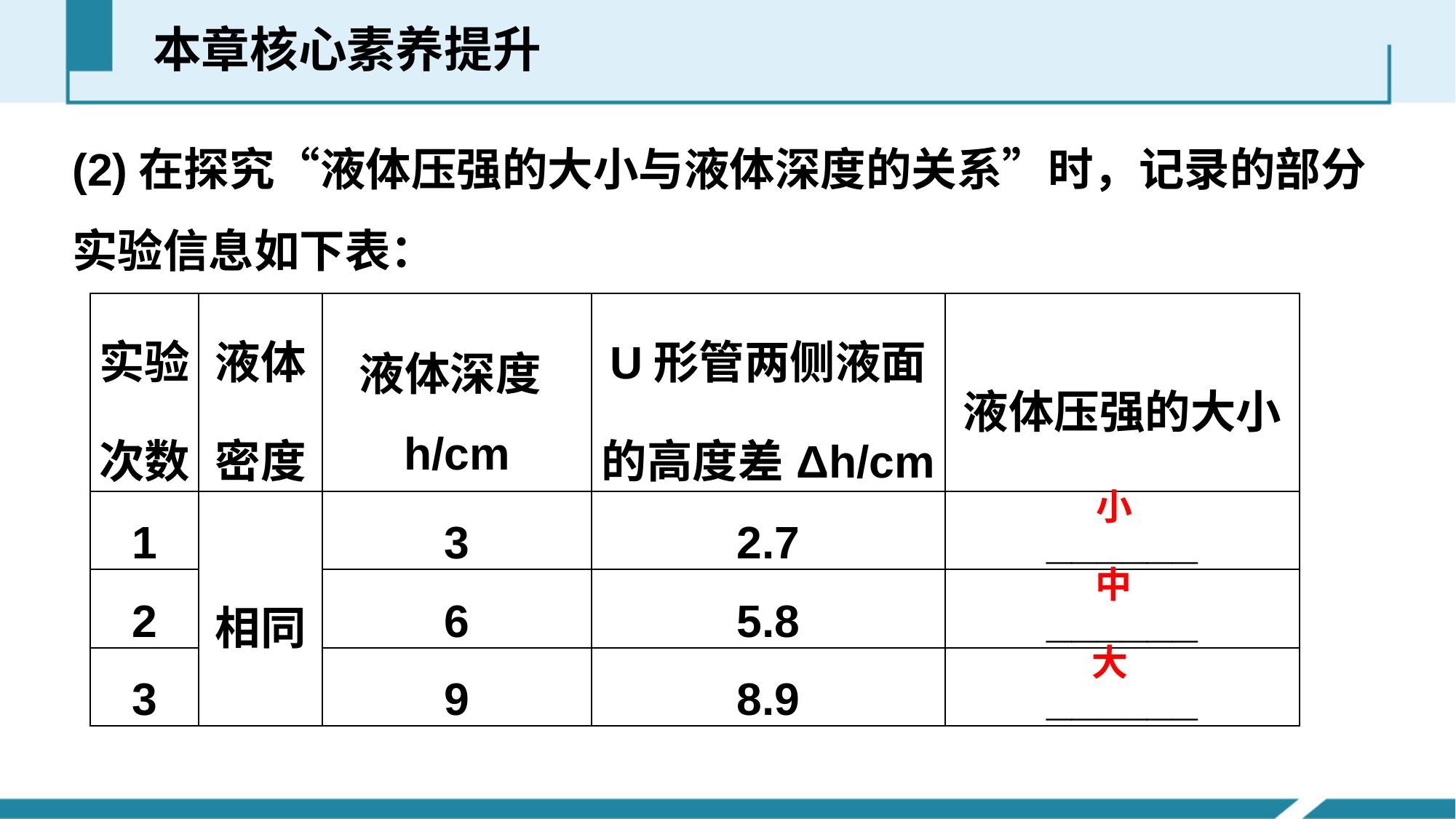

本章核心素养提升
(2)在探究“液体压强的大小与液体深度的关系”时，记录的部分实验信息如下表：
| 实验次数 | 液体密度 | 液体深度h/cm | U形管两侧液面的高度差Δh/cm | 液体压强的大小 |
| --- | --- | --- | --- | --- |
| 1 | 相同 | 3 | 2.7 | \_\_\_\_\_\_ |
| 2 |  | 6 | 5.8 | \_\_\_\_\_\_ |
| 3 |  | 9 | 8.9 | \_\_\_\_\_\_ |
小
中
大